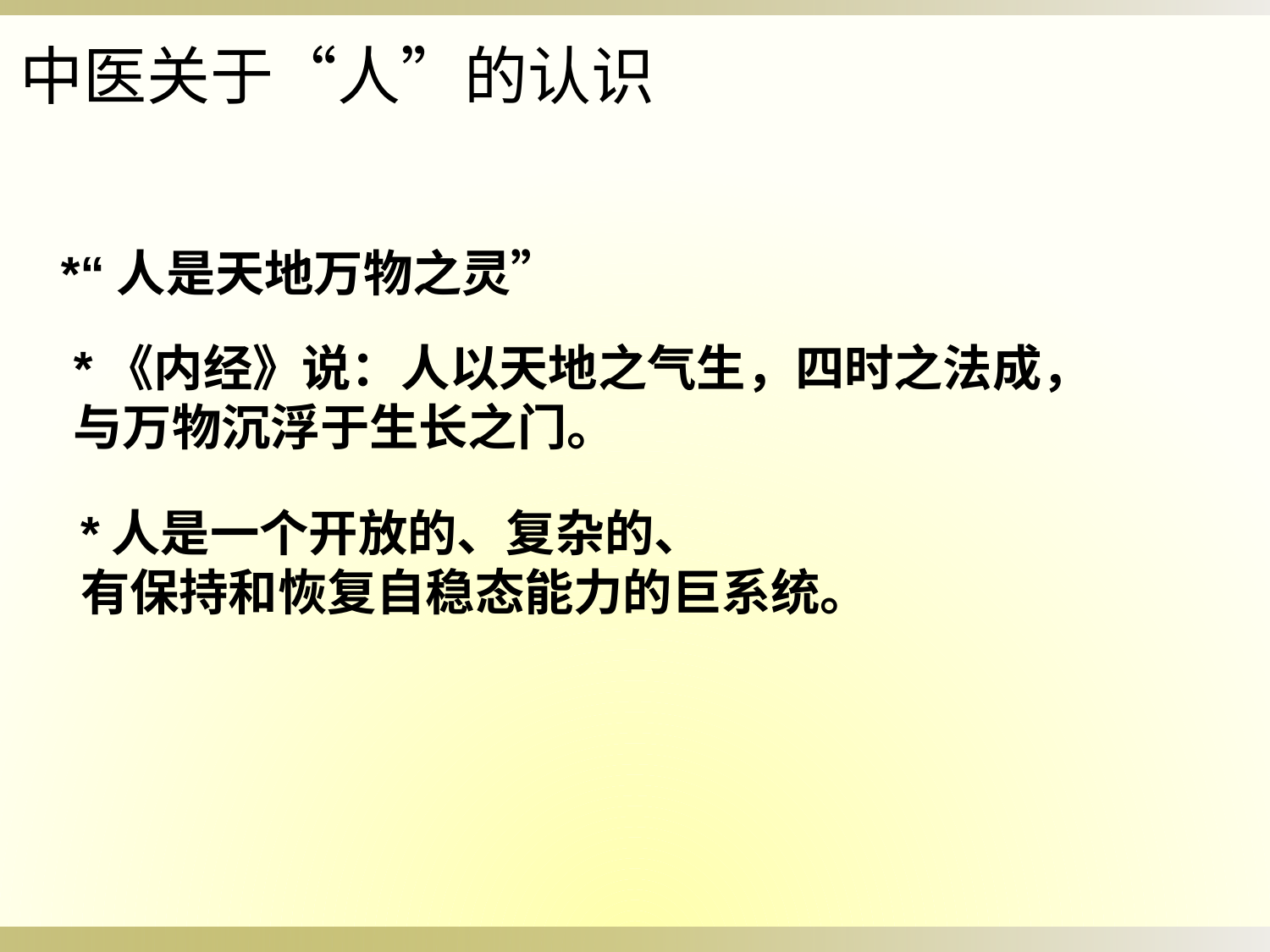

中医关于“人”的认识
*“人是天地万物之灵”
*《内经》说：人以天地之气生，四时之法成，
与万物沉浮于生长之门。
*人是一个开放的、复杂的、
有保持和恢复自稳态能力的巨系统。